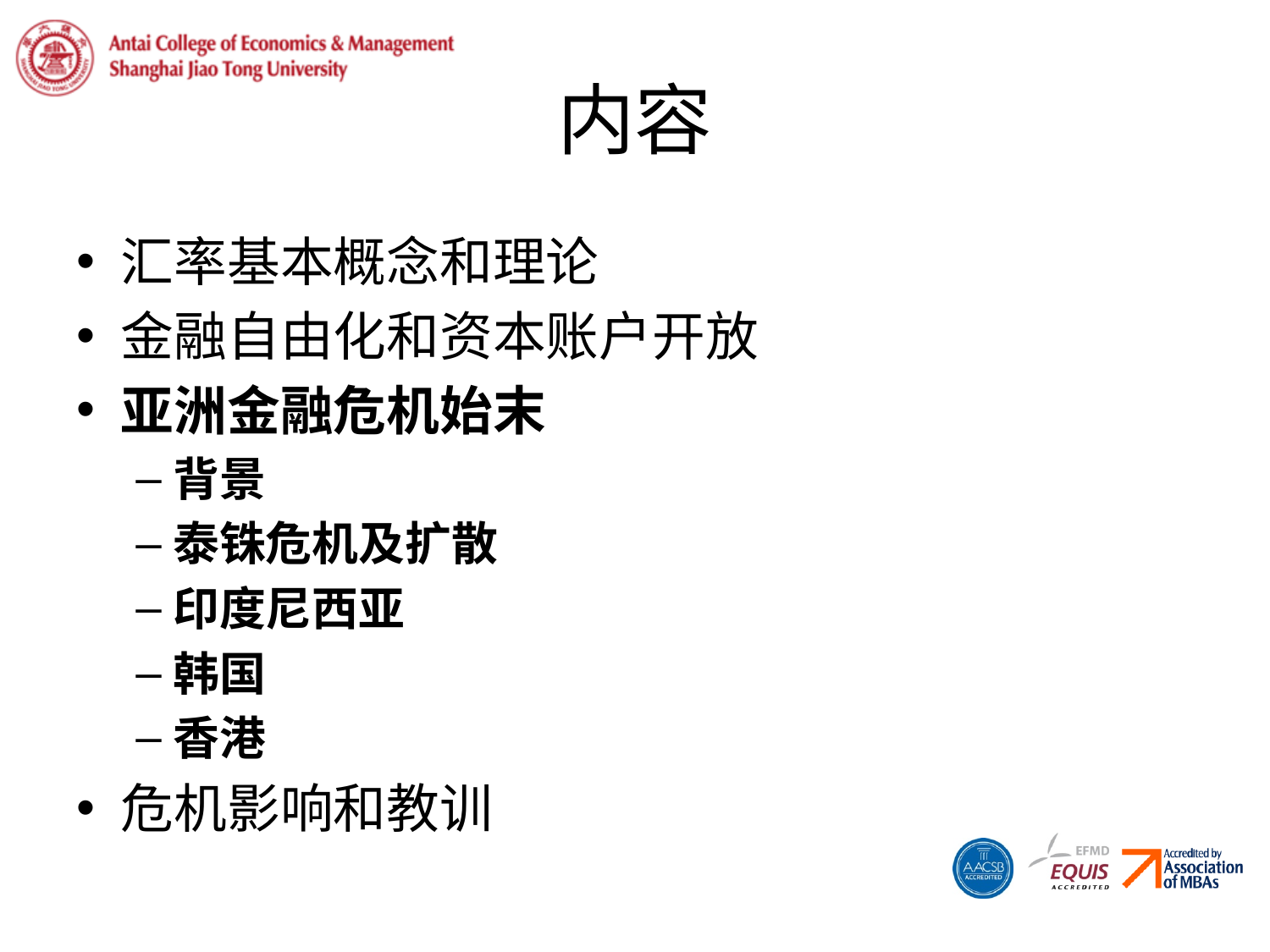

# 内容
汇率基本概念和理论
金融自由化和资本账户开放
亚洲金融危机始末
背景
泰铢危机及扩散
印度尼西亚
韩国
香港
危机影响和教训